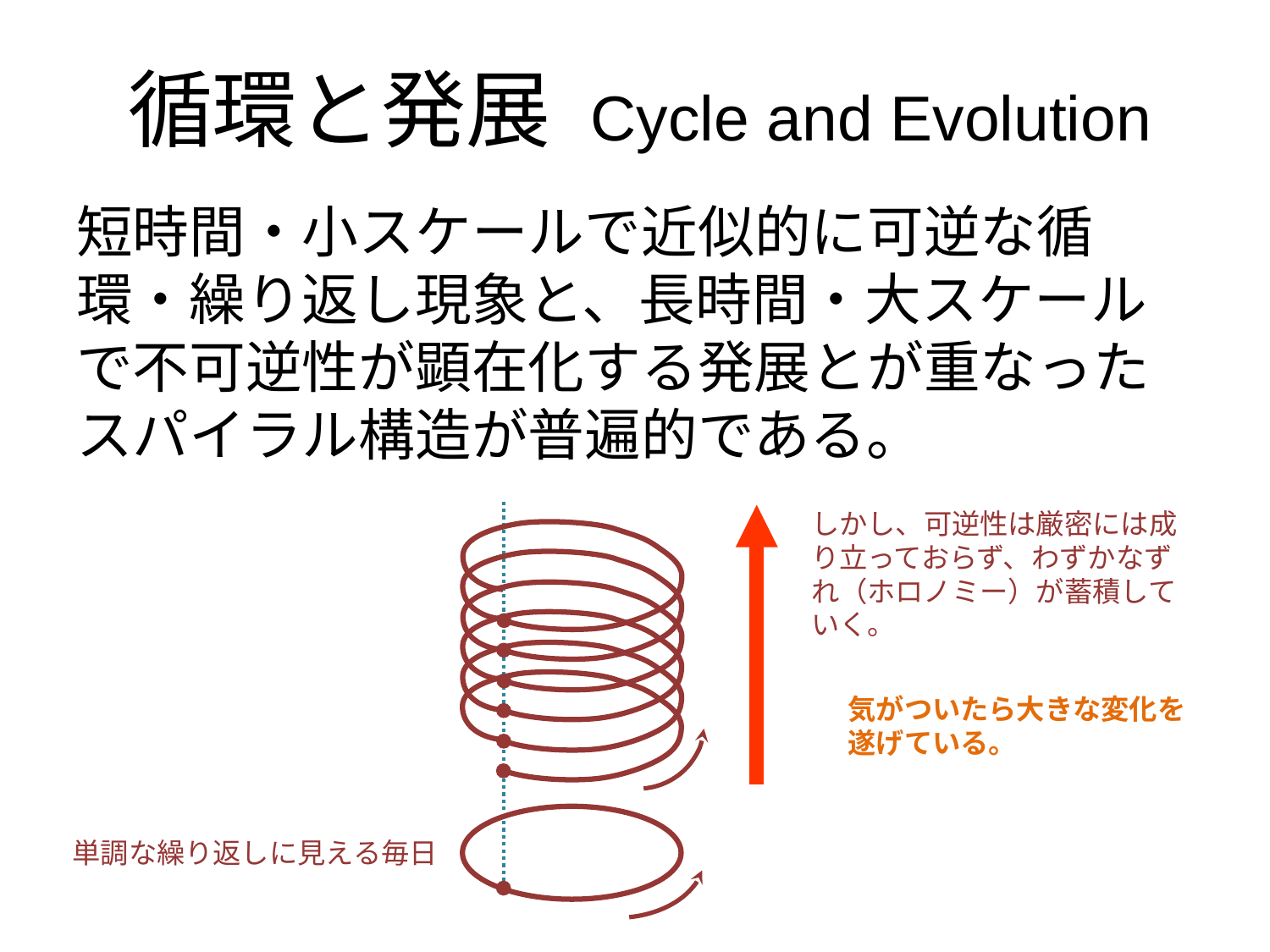

# 循環と発展 Cycle and Evolution
短時間・小スケールで近似的に可逆な循環・繰り返し現象と、長時間・大スケールで不可逆性が顕在化する発展とが重なったスパイラル構造が普遍的である。

しかし、可逆性は厳密には成り立っておらず、わずかなずれ（ホロノミー）が蓄積していく。
気がついたら大きな変化を遂げている。
単調な繰り返しに見える毎日